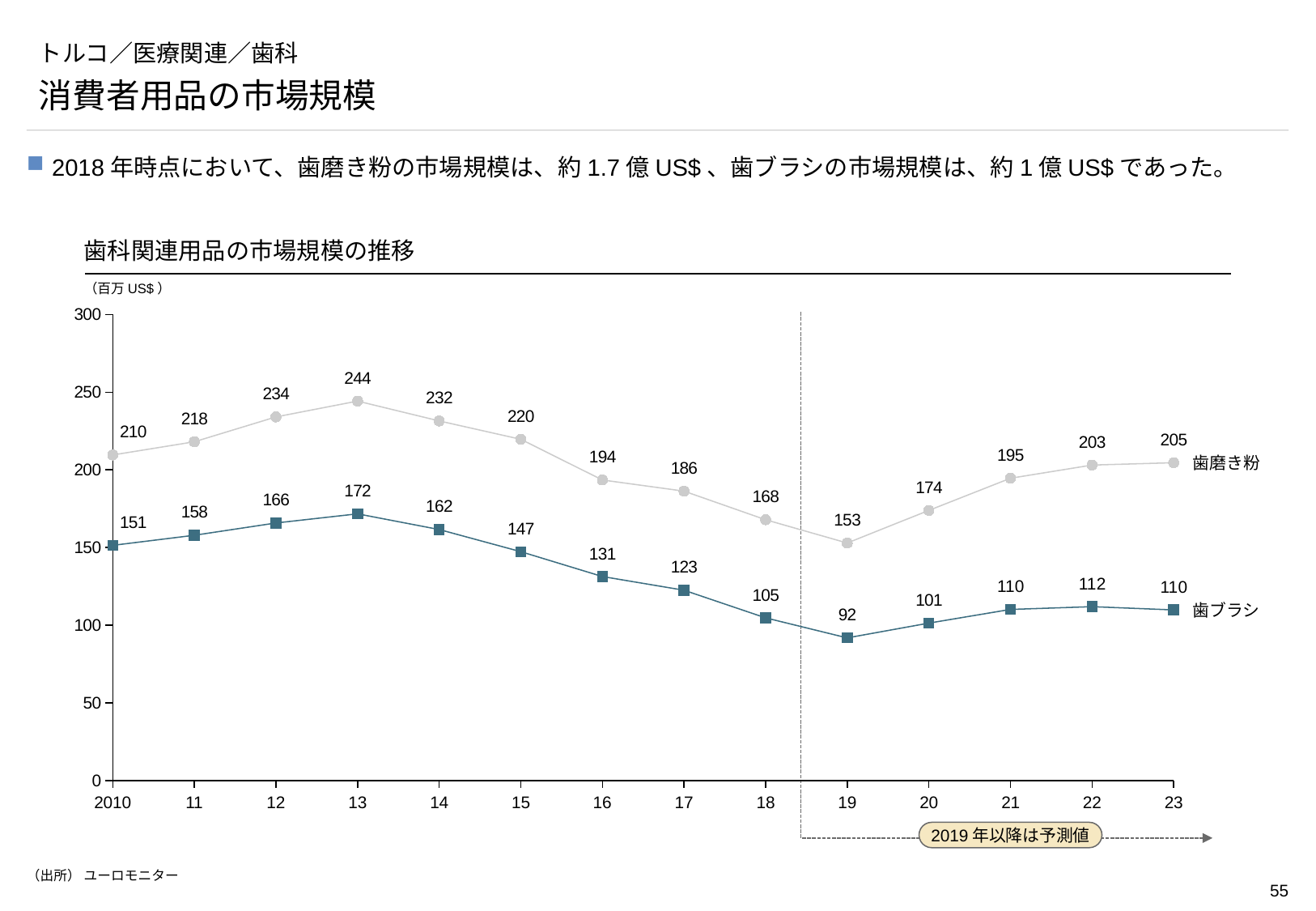

# トルコ／医療関連／歯科
消費者用品の市場規模
2018年時点において、歯磨き粉の市場規模は、約1.7億US$、歯ブラシの市場規模は、約1億US$であった。
歯科関連用品の市場規模の推移
（百万US$）

### Chart

| Category |  |  |
|---|---|---|
2019年以降は予測値
歯磨き粉
歯ブラシ
2010
11
12
13
14
15
16
17
18
19
20
21
22
23
（出所） ユーロモニター